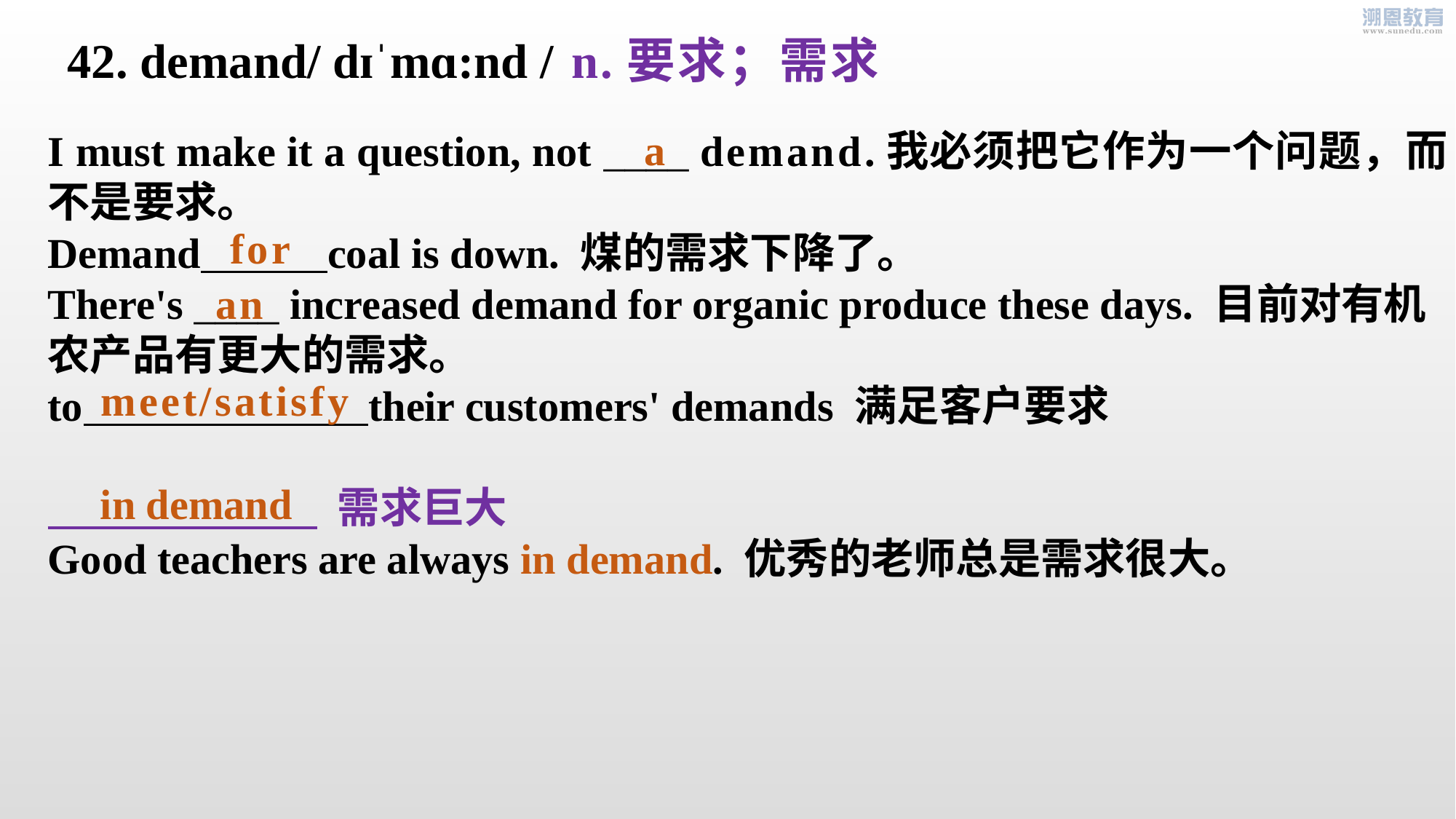

42. demand/ dɪˈmɑ:nd /
n.要求；需求
I must make it a question, not ____ demand.我必须把它作为一个问题，而不是要求。
Demand            coal is down. 煤的需求下降了。
There's ____ increased demand for organic produce these days. 目前对有机农产品有更大的需求。
to                           their customers' demands 满足客户要求

                             需求巨大
Good teachers are always in demand. 优秀的老师总是需求很大。

a
for
an
meet/satisfy
in demand